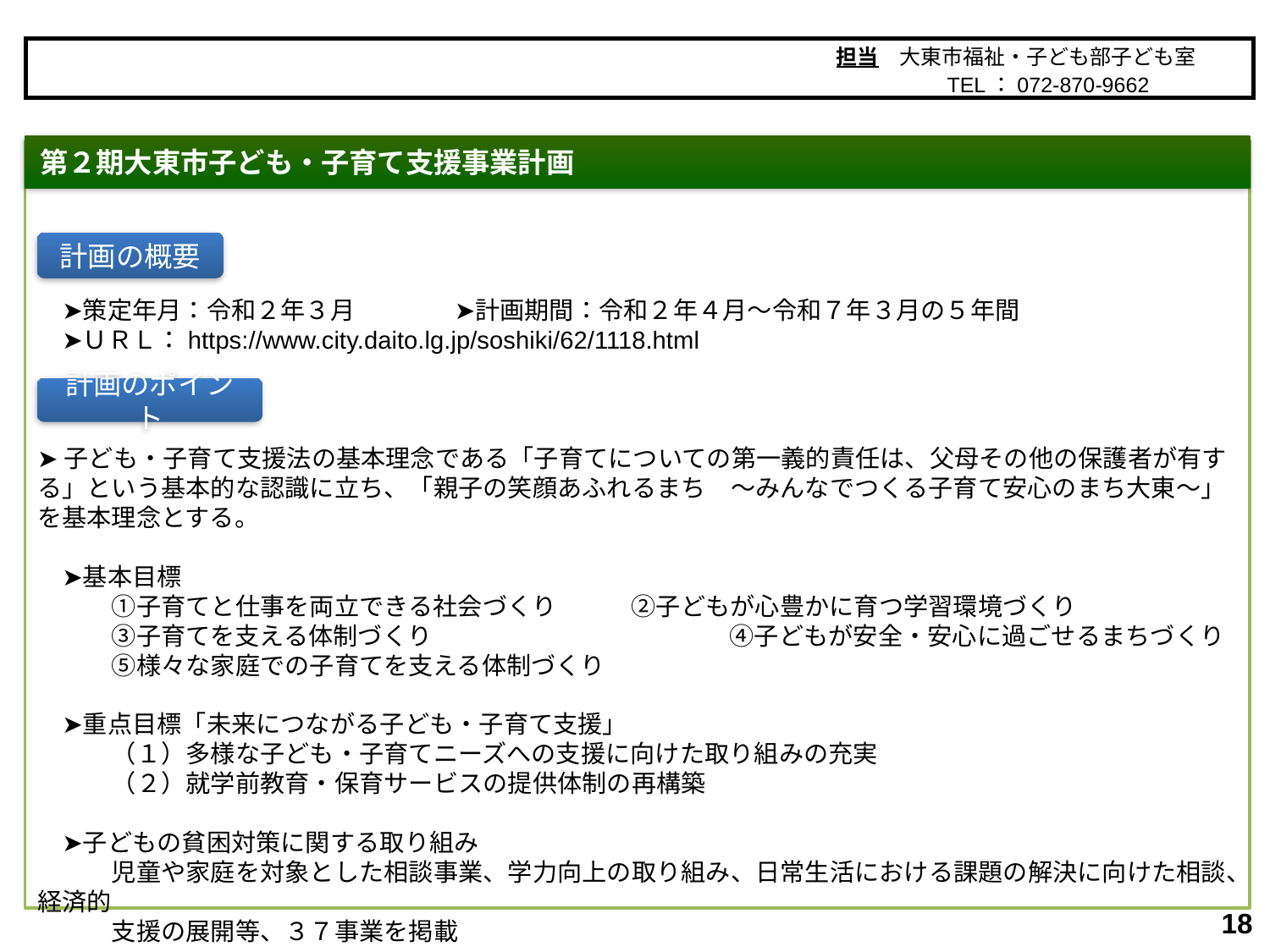

担当　大東市福祉・子ども部子ども室
　　　　　TEL：072-870-9662
大東市
第２期大東市子ども・子育て支援事業計画

　➤策定年月：令和２年３月　　　　➤計画期間：令和２年４月～令和７年３月の５年間
　➤ＵＲＬ：https://www.city.daito.lg.jp/soshiki/62/1118.html

➤子ども・子育て支援法の基本理念である「子育てについての第一義的責任は、父母その他の保護者が有する」という基本的な認識に立ち、「親子の笑顔あふれるまち　～みんなでつくる子育て安心のまち大東～」を基本理念とする。

　➤基本目標
　　　①子育てと仕事を両立できる社会づくり　　　②子どもが心豊かに育つ学習環境づくり
　　　③子育てを支える体制づくり　　　　　　　　　　　　④子どもが安全・安心に過ごせるまちづくり
　　　⑤様々な家庭での子育てを支える体制づくり

　➤重点目標「未来につながる子ども・子育て支援」
　　　（１）多様な子ども・子育てニーズへの支援に向けた取り組みの充実
　　　（２）就学前教育・保育サービスの提供体制の再構築

　➤子どもの貧困対策に関する取り組み
　　　児童や家庭を対象とした相談事業、学力向上の取り組み、日常生活における課題の解決に向けた相談、経済的
　　　支援の展開等、３７事業を掲載

計画の概要
計画のポイント
18